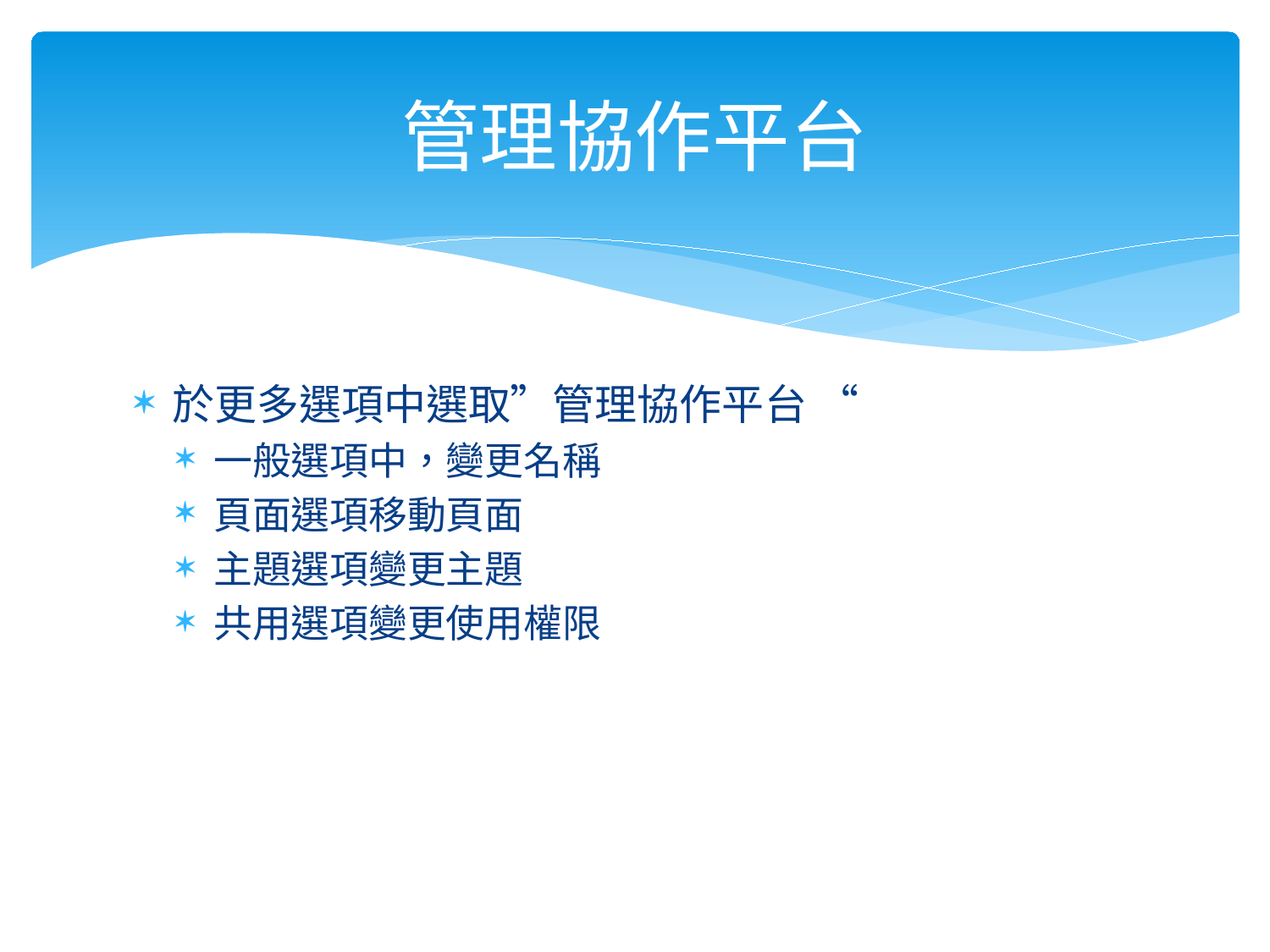

# 管理協作平台
於更多選項中選取”管理協作平台 “
一般選項中，變更名稱
頁面選項移動頁面
主題選項變更主題
共用選項變更使用權限